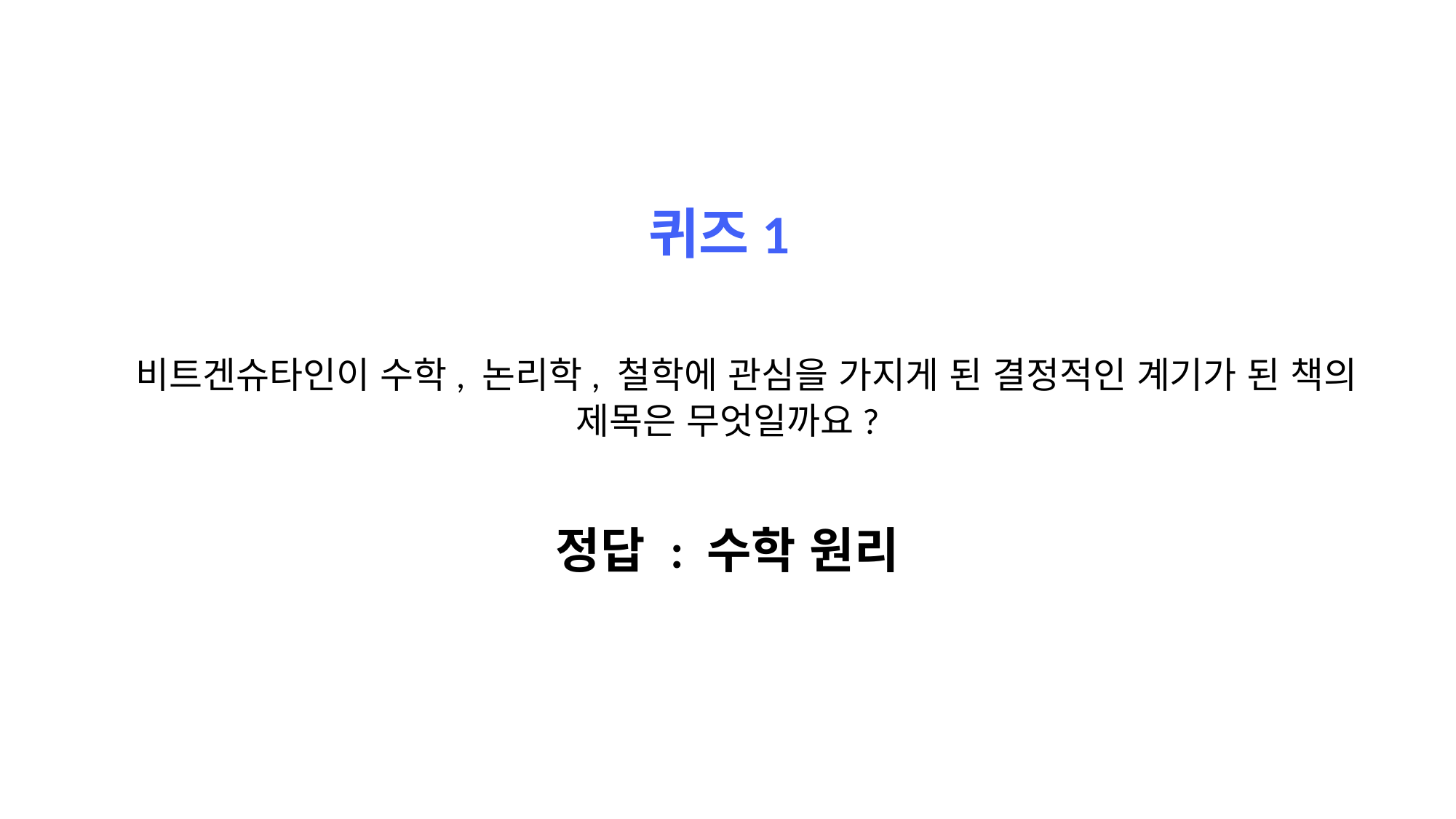

# 퀴즈1
  비트겐슈타인이 수학, 논리학, 철학에 관심을 가지게 된 결정적인 계기가 된 책의 제목은 무엇일까요?

정답 : 수학 원리